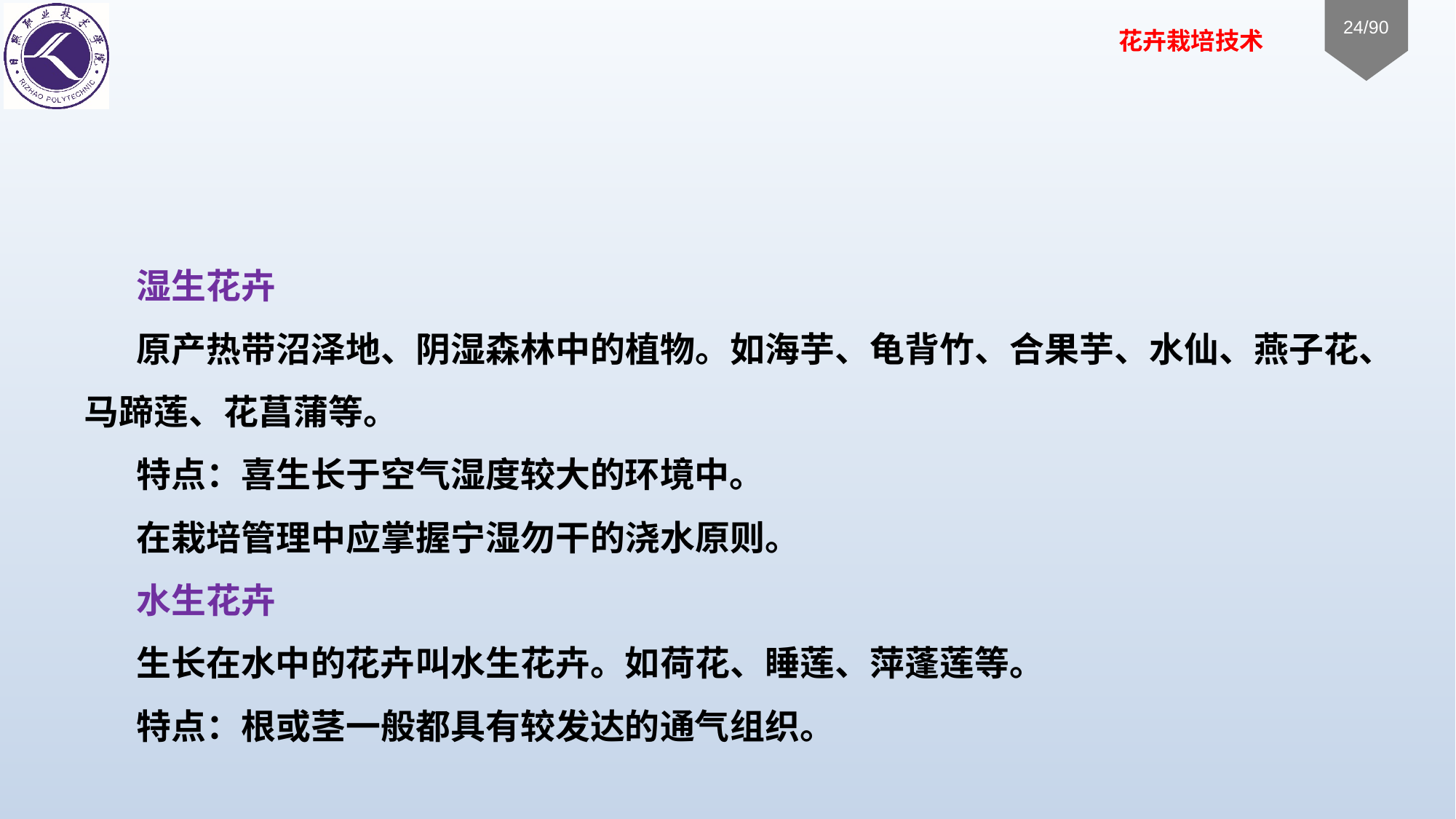

#

湿生花卉
原产热带沼泽地、阴湿森林中的植物。如海芋、龟背竹、合果芋、水仙、燕子花、马蹄莲、花菖蒲等。
特点：喜生长于空气湿度较大的环境中。
在栽培管理中应掌握宁湿勿干的浇水原则。
水生花卉
生长在水中的花卉叫水生花卉。如荷花、睡莲、萍蓬莲等。
特点：根或茎一般都具有较发达的通气组织。